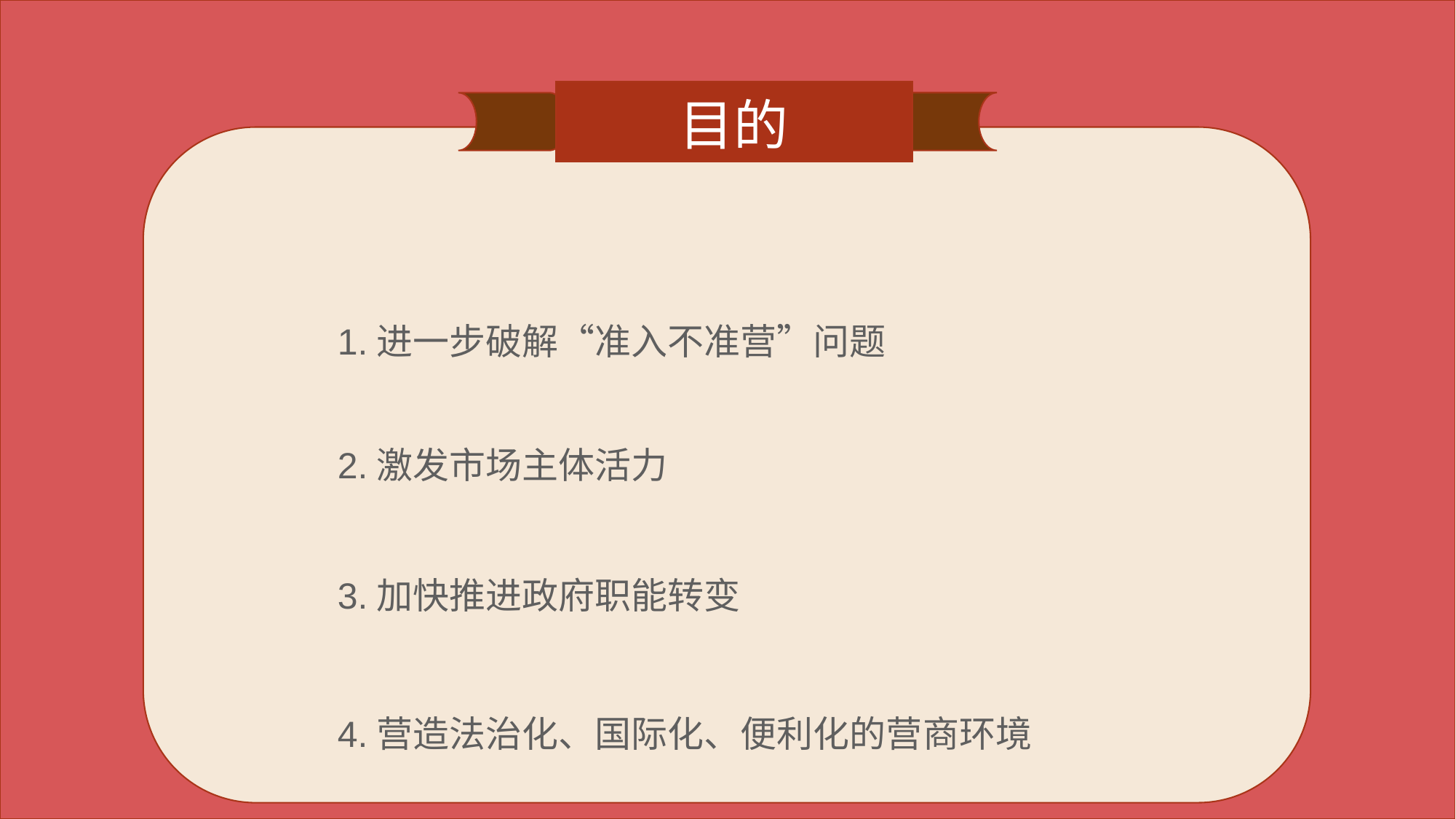

目的

1.进一步破解“准入不准营”问题
2.激发市场主体活力
3.加快推进政府职能转变
4.营造法治化、国际化、便利化的营商环境